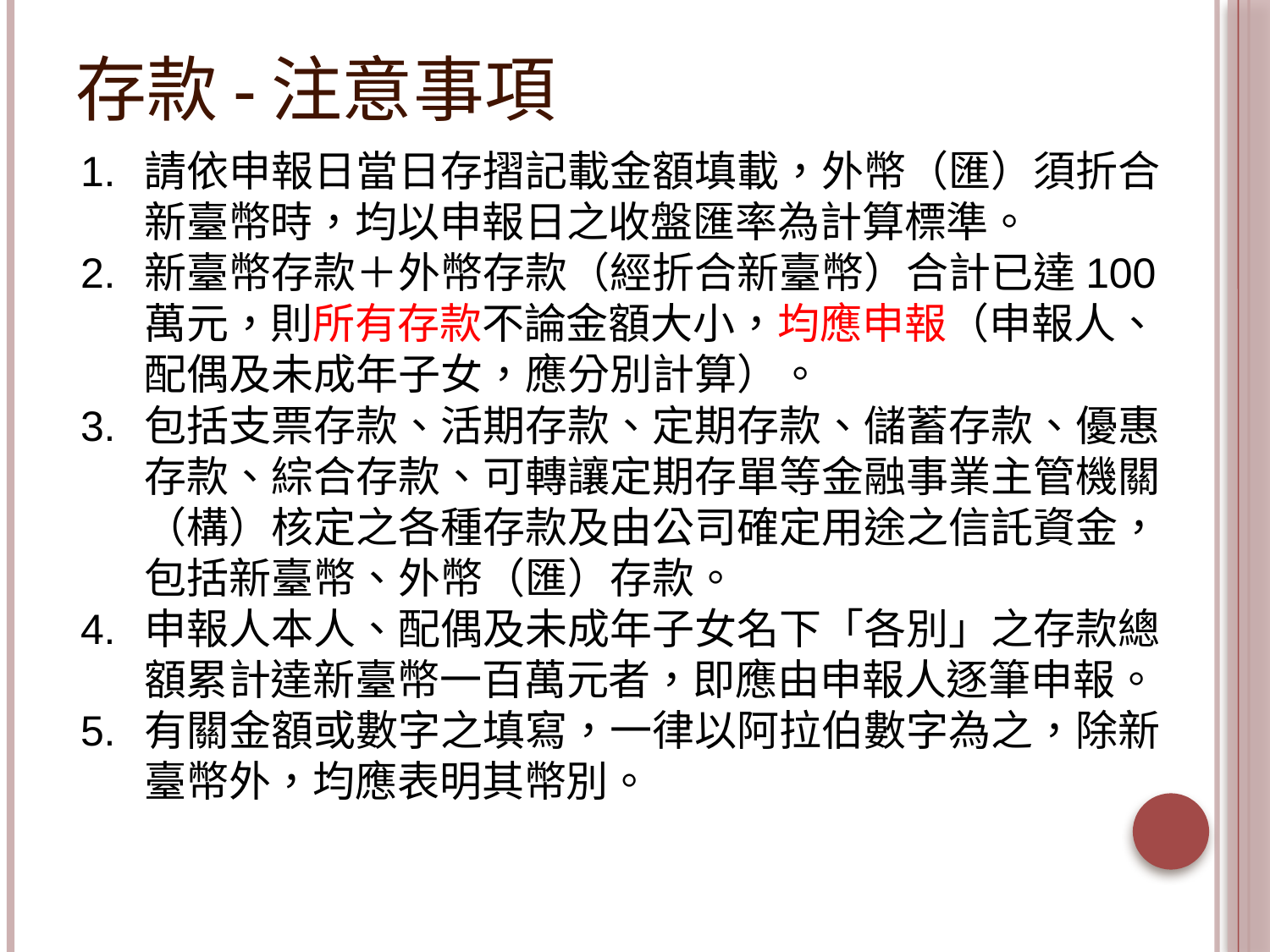

# 存款-注意事項
請依申報日當日存摺記載金額填載，外幣（匯）須折合 新臺幣時，均以申報日之收盤匯率為計算標準。
新臺幣存款＋外幣存款（經折合新臺幣）合計已達100萬元，則所有存款不論金額大小，均應申報（申報人、 配偶及未成年子女，應分別計算）。
包括支票存款、活期存款、定期存款、儲蓄存款、優惠存款、綜合存款、可轉讓定期存單等金融事業主管機關
（構）核定之各種存款及由公司確定用途之信託資金， 包括新臺幣、外幣（匯）存款。
申報人本人、配偶及未成年子女名下「各別」之存款總 額累計達新臺幣一百萬元者，即應由申報人逐筆申報。
有關金額或數字之填寫，一律以阿拉伯數字為之，除新 臺幣外，均應表明其幣別。